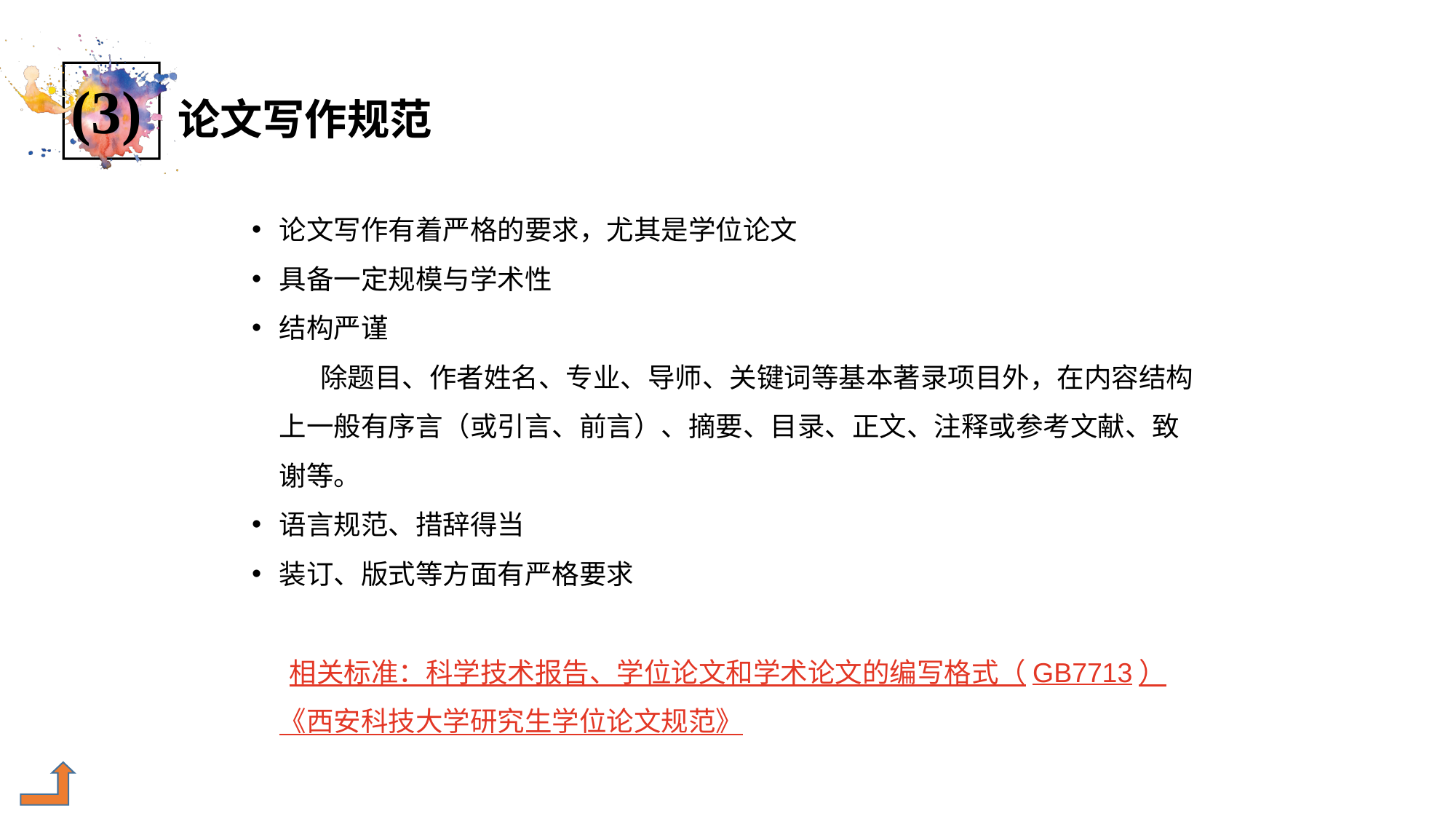

# 论文写作规范
(3)
论文写作有着严格的要求，尤其是学位论文
具备一定规模与学术性
结构严谨
          除题目、作者姓名、专业、导师、关键词等基本著录项目外，在内容结构上一般有序言（或引言、前言）、摘要、目录、正文、注释或参考文献、致谢等。
语言规范、措辞得当
装订、版式等方面有严格要求

     相关标准：科学技术报告、学位论文和学术论文的编写格式（GB7713）《西安科技大学研究生学位论文规范》